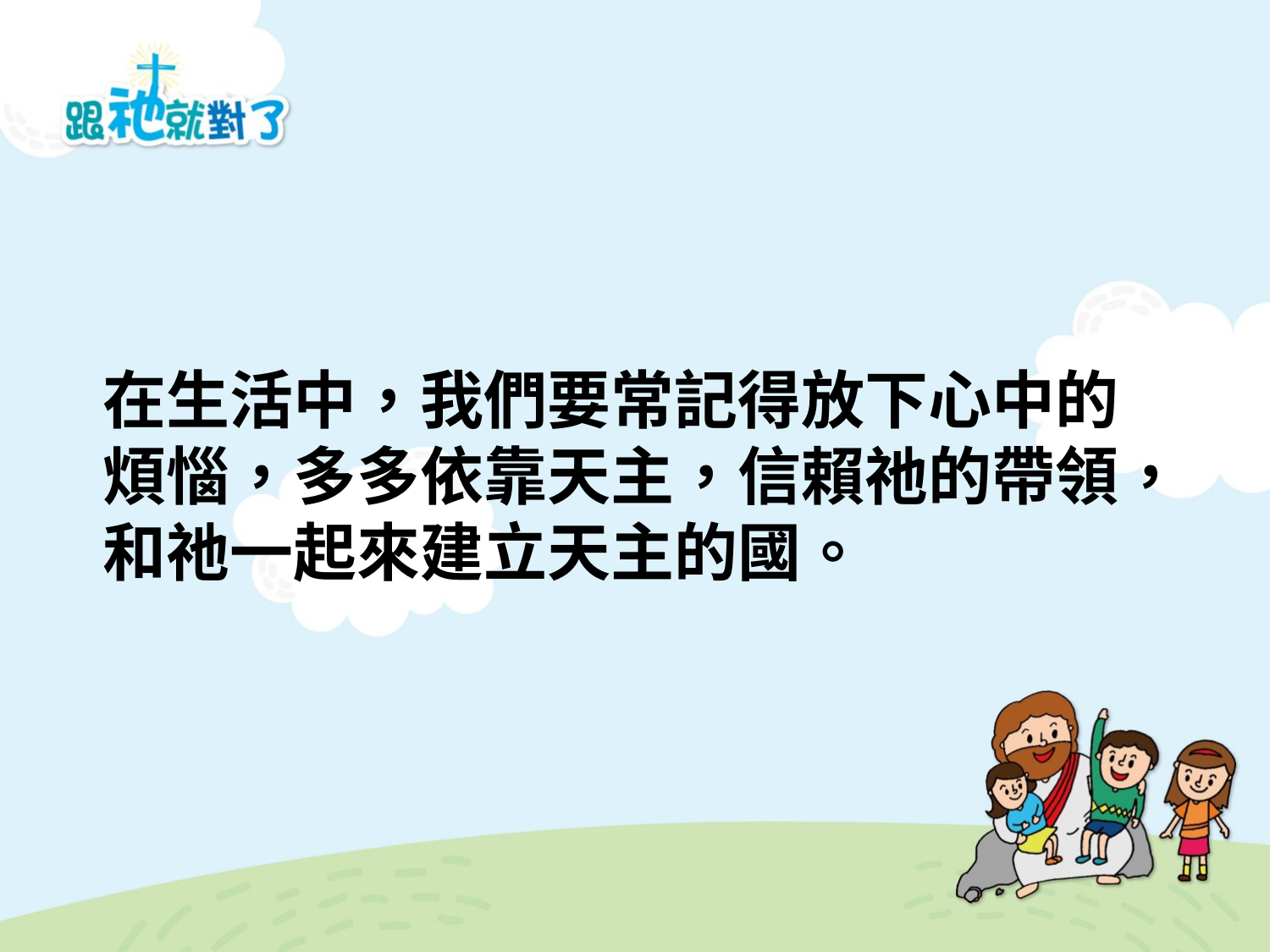

在生活中，我們要常記得放下心中的煩惱，多多依靠天主，信賴祂的帶領，和祂一起來建立天主的國。